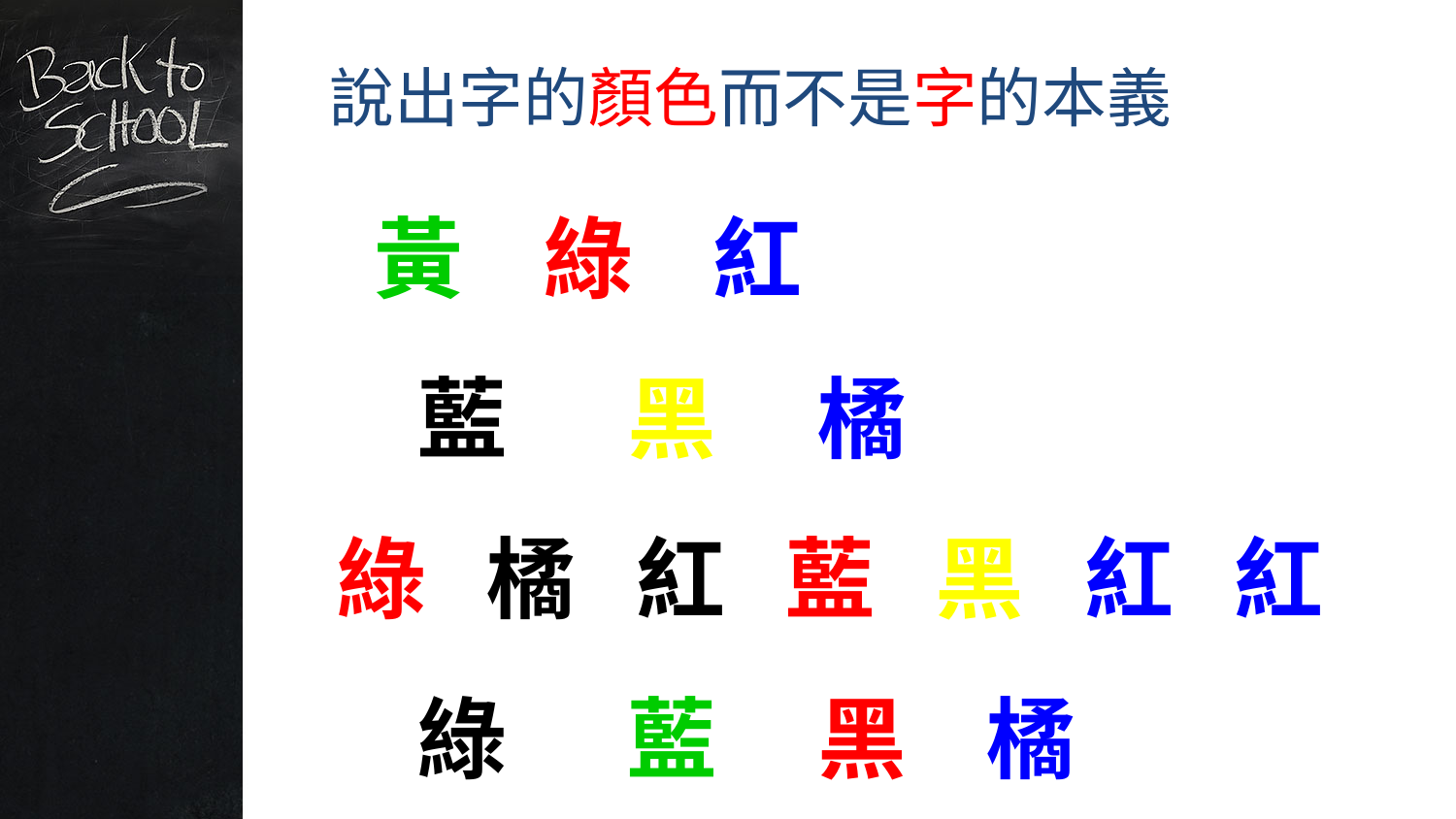

說出字的顏色而不是字的本義
     黃    綠    紅
     藍      黑     橘
 綠   橘   紅   藍   黑   紅   紅
     綠      藍     黑    橘